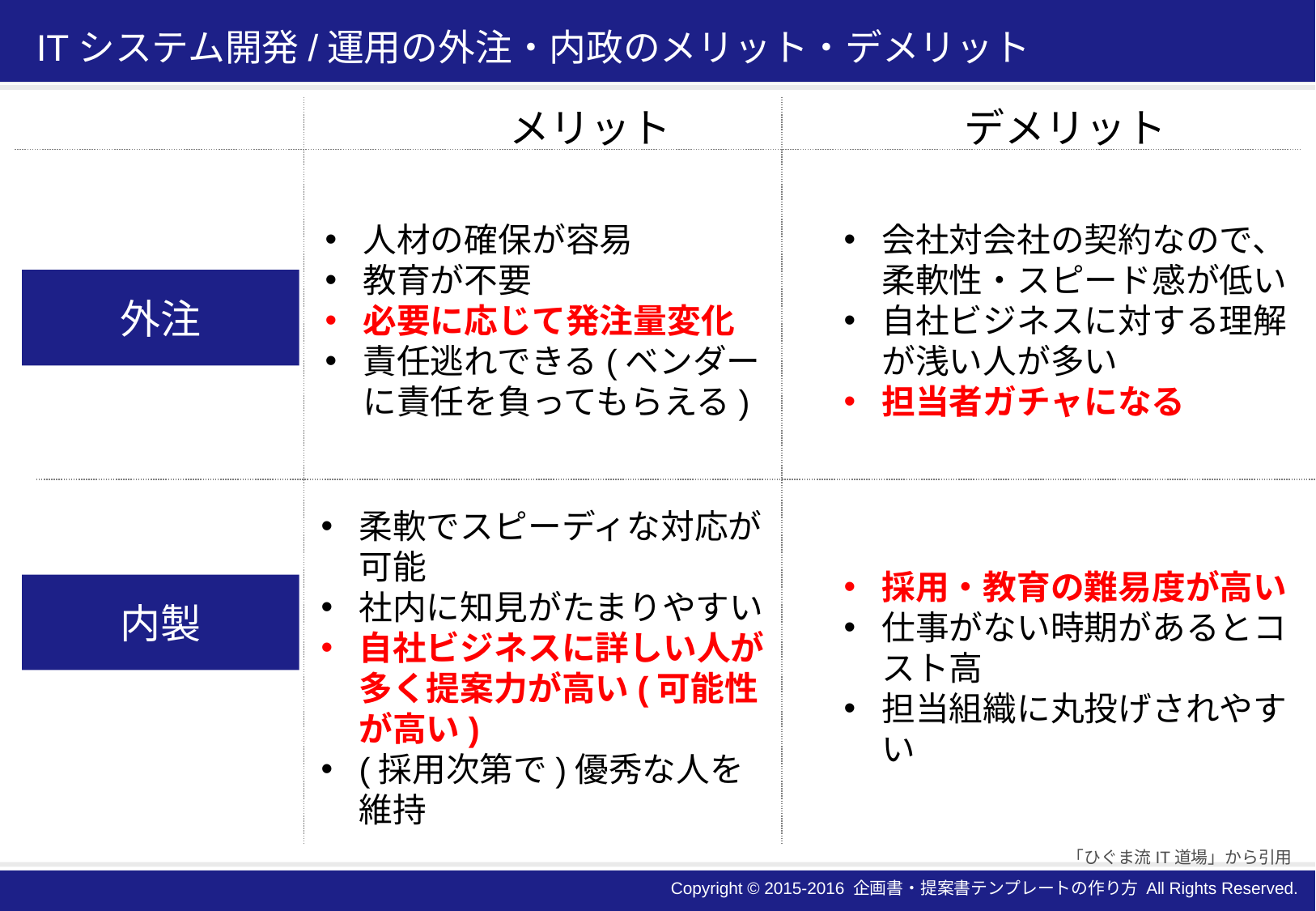

# ITシステム開発/運用の外注・内政のメリット・デメリット
メリット
デメリット
人材の確保が容易
教育が不要
必要に応じて発注量変化
責任逃れできる(ベンダーに責任を負ってもらえる)
会社対会社の契約なので、柔軟性・スピード感が低い
自社ビジネスに対する理解が浅い人が多い
担当者ガチャになる
外注
柔軟でスピーディな対応が可能
社内に知見がたまりやすい
自社ビジネスに詳しい人が多く提案力が高い(可能性が高い)
(採用次第で)優秀な人を維持
採用・教育の難易度が高い
仕事がない時期があるとコスト高
担当組織に丸投げされやすい
内製
「ひぐま流IT道場」から引用